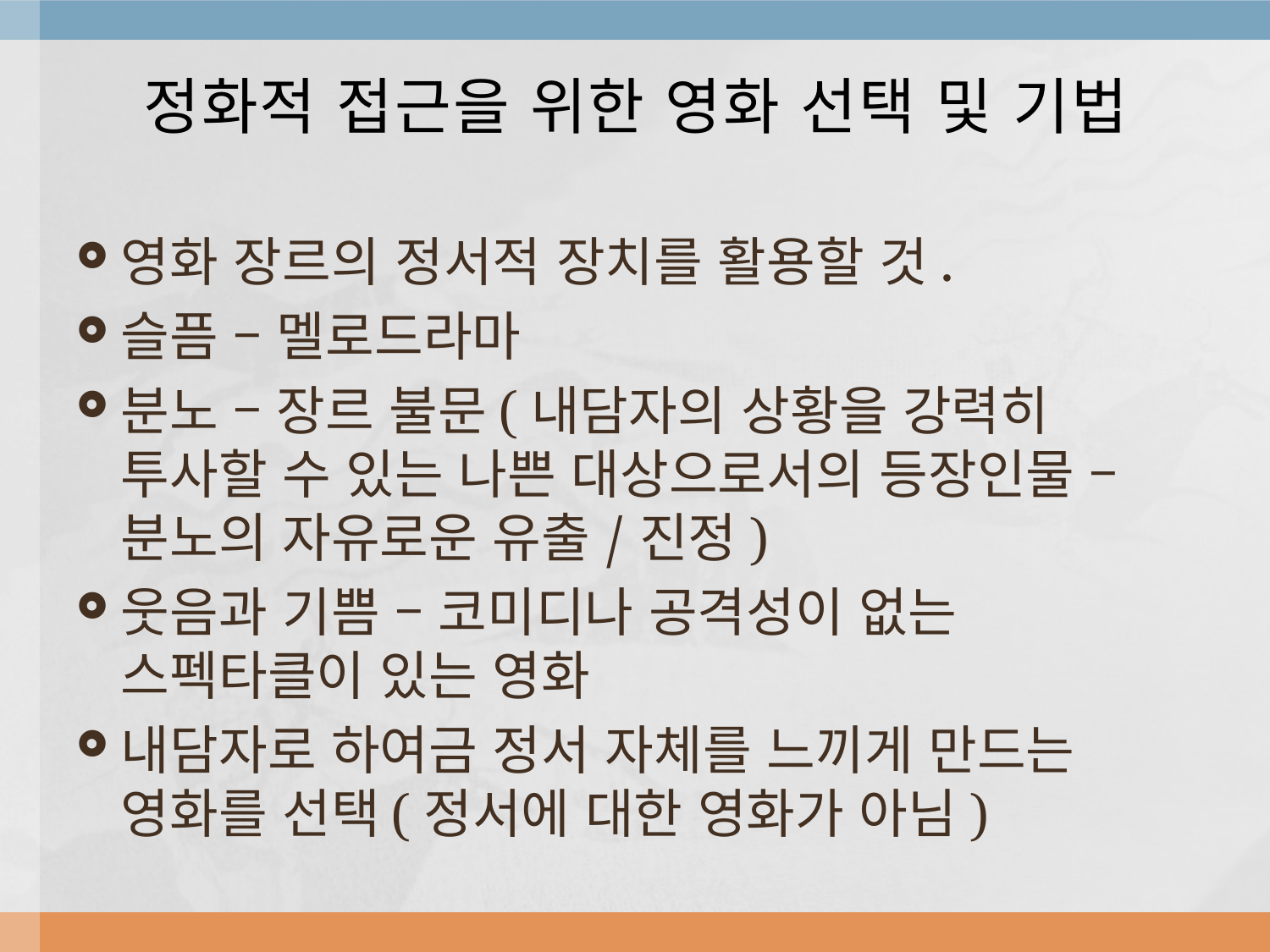

# 정화적 접근을 위한 영화 선택 및 기법
영화 장르의 정서적 장치를 활용할 것.
슬픔 – 멜로드라마
분노 – 장르 불문(내담자의 상황을 강력히 투사할 수 있는 나쁜 대상으로서의 등장인물 – 분노의 자유로운 유출/진정)
웃음과 기쁨 – 코미디나 공격성이 없는 스펙타클이 있는 영화
내담자로 하여금 정서 자체를 느끼게 만드는 영화를 선택(정서에 대한 영화가 아님)